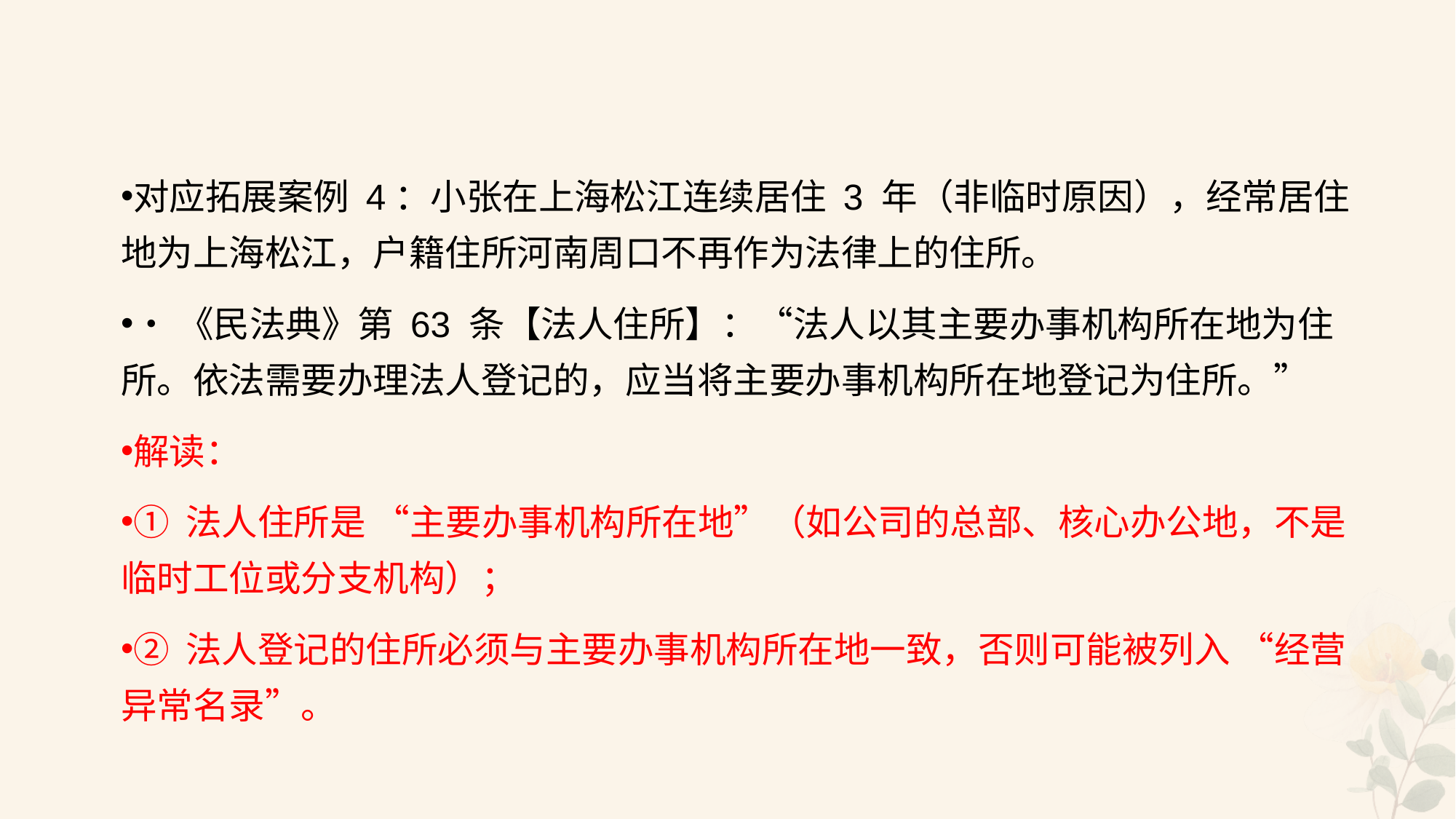

#
对应拓展案例 4：小张在上海松江连续居住 3 年（非临时原因），经常居住地为上海松江，户籍住所河南周口不再作为法律上的住所。
•《民法典》第 63 条【法人住所】：“法人以其主要办事机构所在地为住所。依法需要办理法人登记的，应当将主要办事机构所在地登记为住所。”
解读：
① 法人住所是 “主要办事机构所在地”（如公司的总部、核心办公地，不是临时工位或分支机构）；
② 法人登记的住所必须与主要办事机构所在地一致，否则可能被列入 “经营异常名录”。